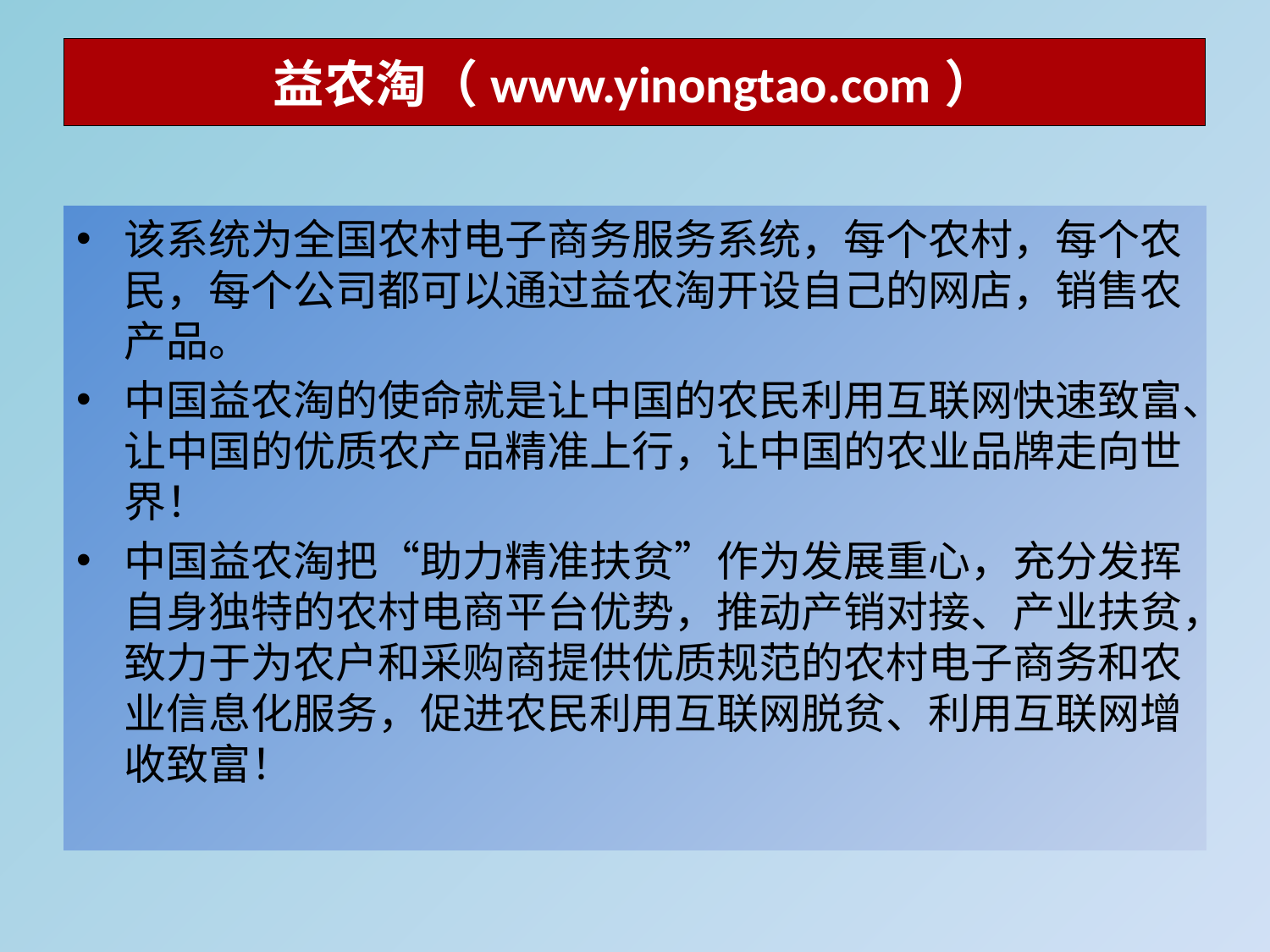

# 益农淘（www.yinongtao.com）
该系统为全国农村电子商务服务系统，每个农村，每个农民，每个公司都可以通过益农淘开设自己的网店，销售农产品。
中国益农淘的使命就是让中国的农民利用互联网快速致富、让中国的优质农产品精准上行，让中国的农业品牌走向世界！
中国益农淘把“助力精准扶贫”作为发展重心，充分发挥自身独特的农村电商平台优势，推动产销对接、产业扶贫，致力于为农户和采购商提供优质规范的农村电子商务和农业信息化服务，促进农民利用互联网脱贫、利用互联网增收致富！